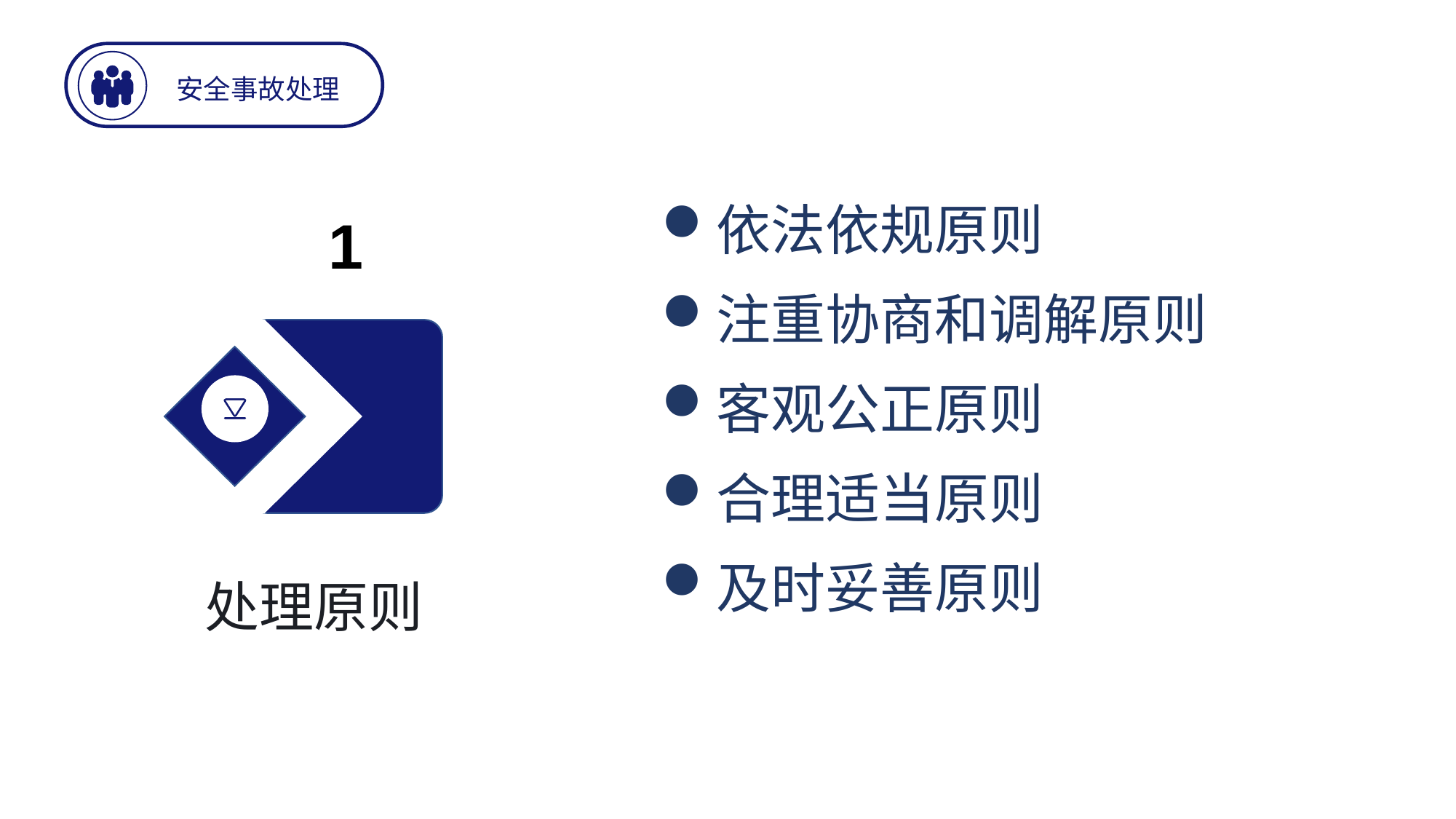

安全事故处理
1

处理原则
依法依规原则
注重协商和调解原则
客观公正原则
合理适当原则
及时妥善原则